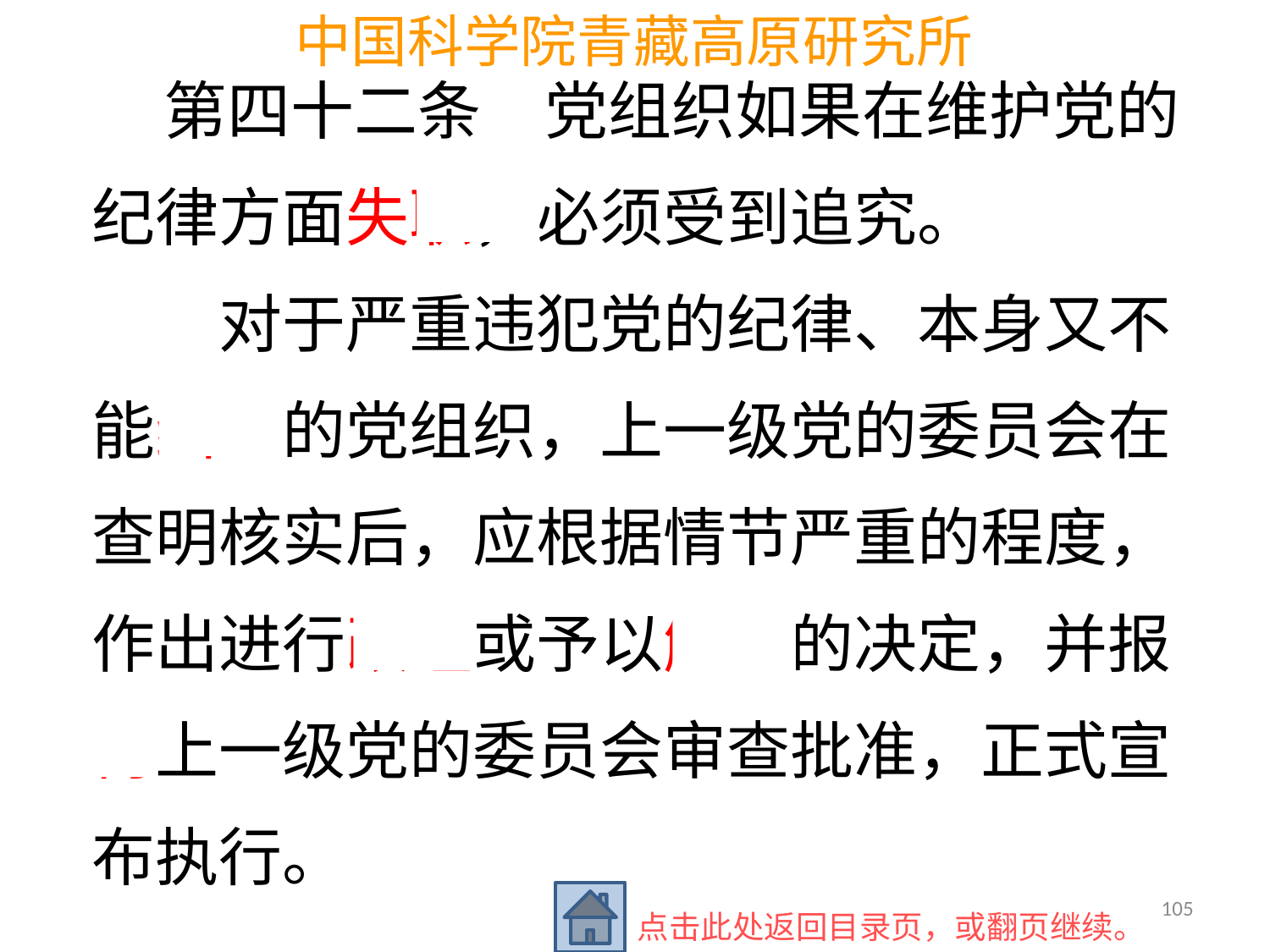

# 第四十二条　党组织如果在维护党的纪律方面失职，必须受到追究。 　　对于严重违犯党的纪律、本身又不能纠正的党组织，上一级党的委员会在查明核实后，应根据情节严重的程度，作出进行改组或予以解散的决定，并报再上一级党的委员会审查批准，正式宣布执行。

105

点击此处返回目录页，或翻页继续。